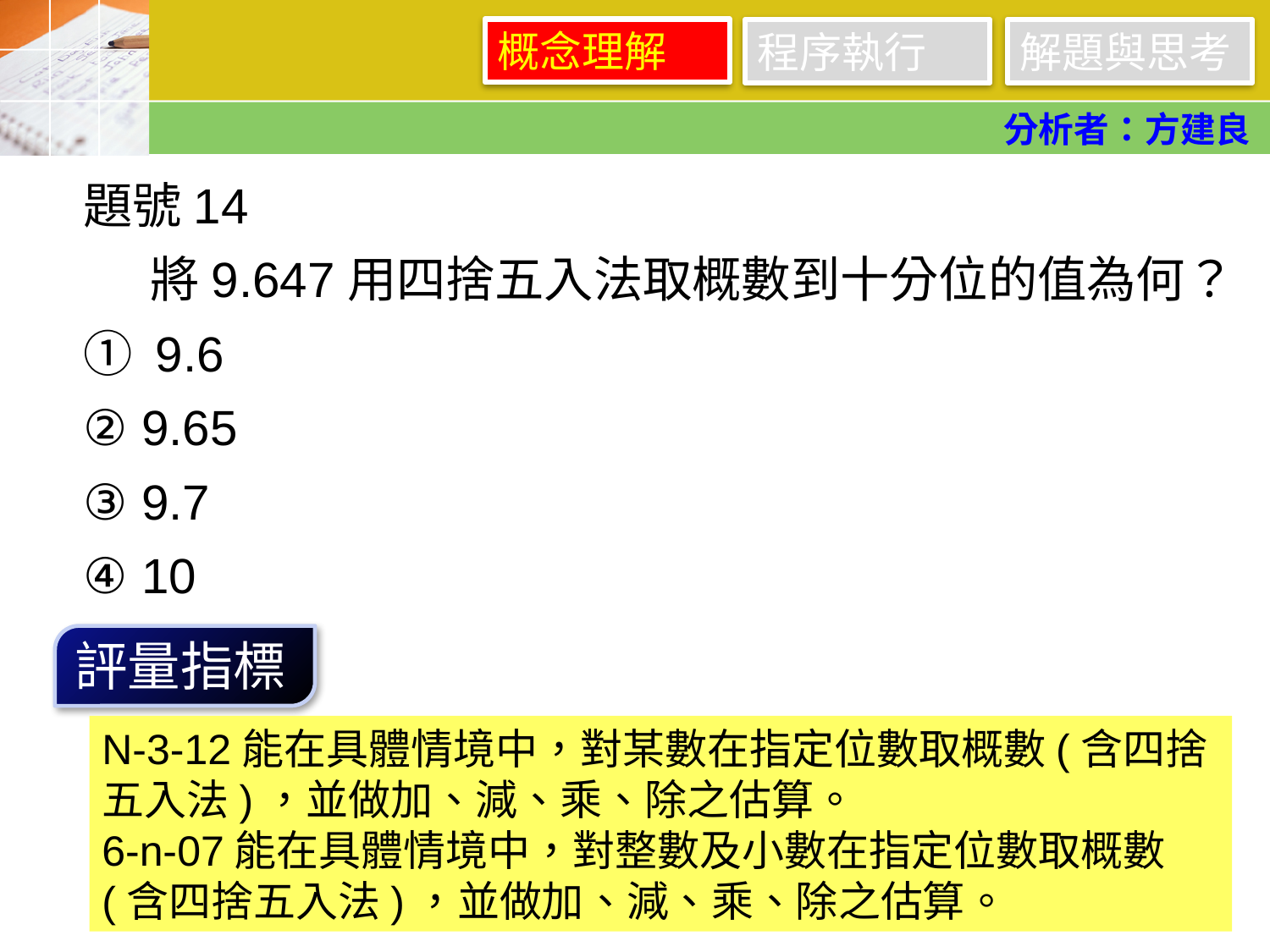

概念理解
程序執行
解題與思考
分析者：方建良
題號14
     將9.647用四捨五入法取概數到十分位的值為何？
① 9.6
② 9.65
③ 9.7
④ 10
評量指標
N-3-12能在具體情境中，對某數在指定位數取概數(含四捨五入法)，並做加、減、乘、除之估算。
6-n-07能在具體情境中，對整數及小數在指定位數取概數(含四捨五入法)，並做加、減、乘、除之估算。